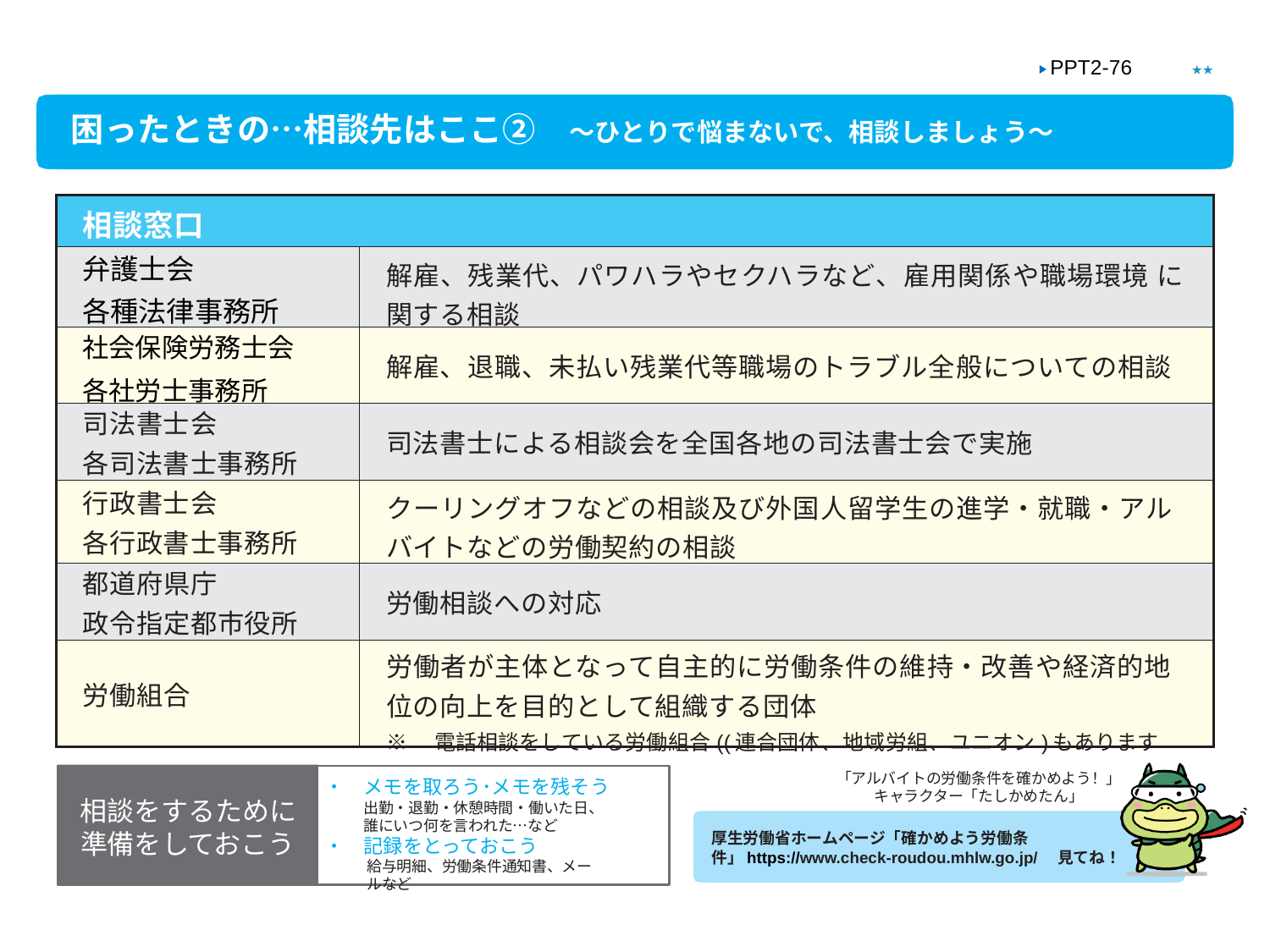

★★
▶ PPT2-76

困ったときの…相談先はここ②　～ひとりで悩まないで、相談しましょう～
| 相談窓口 |  |
| --- | --- |
| 弁護士会 各種法律事務所 | 解雇、残業代、パワハラやセクハラなど、雇用関係や職場環境 に関する相談 |
| 社会保険労務士会 各社労士事務所 | 解雇、退職、未払い残業代等職場のトラブル全般についての相談 |
| 司法書士会 各司法書士事務所 | 司法書士による相談会を全国各地の司法書士会で実施 |
| 行政書士会 各行政書士事務所 | クーリングオフなどの相談及び外国人留学生の進学・就職・アルバイトなどの労働契約の相談 |
| 都道府県庁 政令指定都市役所 | 労働相談への対応 |
| 労働組合 | 労働者が主体となって自主的に労働条件の維持・改善や経済的地位の向上を目的として組織する団体 ※　電話相談をしている労働組合((連合団体、地域労組、ユニオン)もあります |

「アルバイトの労働条件を確かめよう！」キャラクター「たしかめたん」
厚生労働省ホームページ「確かめよう労働条件」https://www.check-roudou.mhlw.go.jp/　見てね！

相談をするために準備をしておこう
・　メモを取ろう･メモを残そう
出勤・退勤・休憩時間・働いた日、誰にいつ何を言われた…など
・　記録をとっておこう
給与明細、労働条件通知書、メールなど